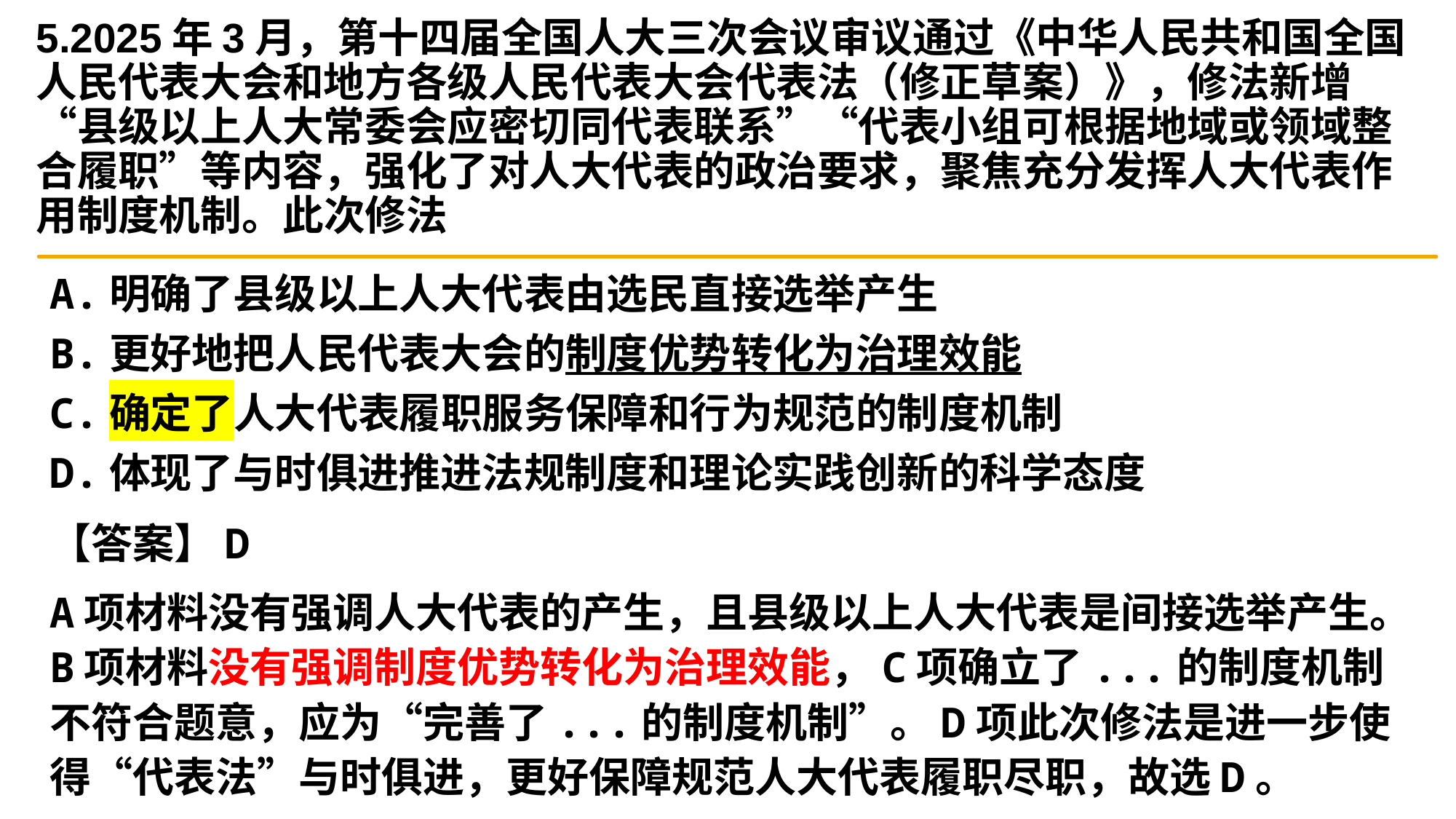

# 5.2025年3月，第十四届全国人大三次会议审议通过《中华人民共和国全国人民代表大会和地方各级人民代表大会代表法（修正草案）》，修法新增“县级以上人大常委会应密切同代表联系”“代表小组可根据地域或领域整合履职”等内容，强化了对人大代表的政治要求，聚焦充分发挥人大代表作用制度机制。此次修法
A.明确了县级以上人大代表由选民直接选举产生
B.更好地把人民代表大会的制度优势转化为治理效能
C.确定了人大代表履职服务保障和行为规范的制度机制
D.体现了与时俱进推进法规制度和理论实践创新的科学态度
【答案】D
A项材料没有强调人大代表的产生，且县级以上人大代表是间接选举产生。B项材料没有强调制度优势转化为治理效能，C项确立了...的制度机制不符合题意，应为“完善了...的制度机制”。D项此次修法是进一步使得“代表法”与时俱进，更好保障规范人大代表履职尽职，故选D。